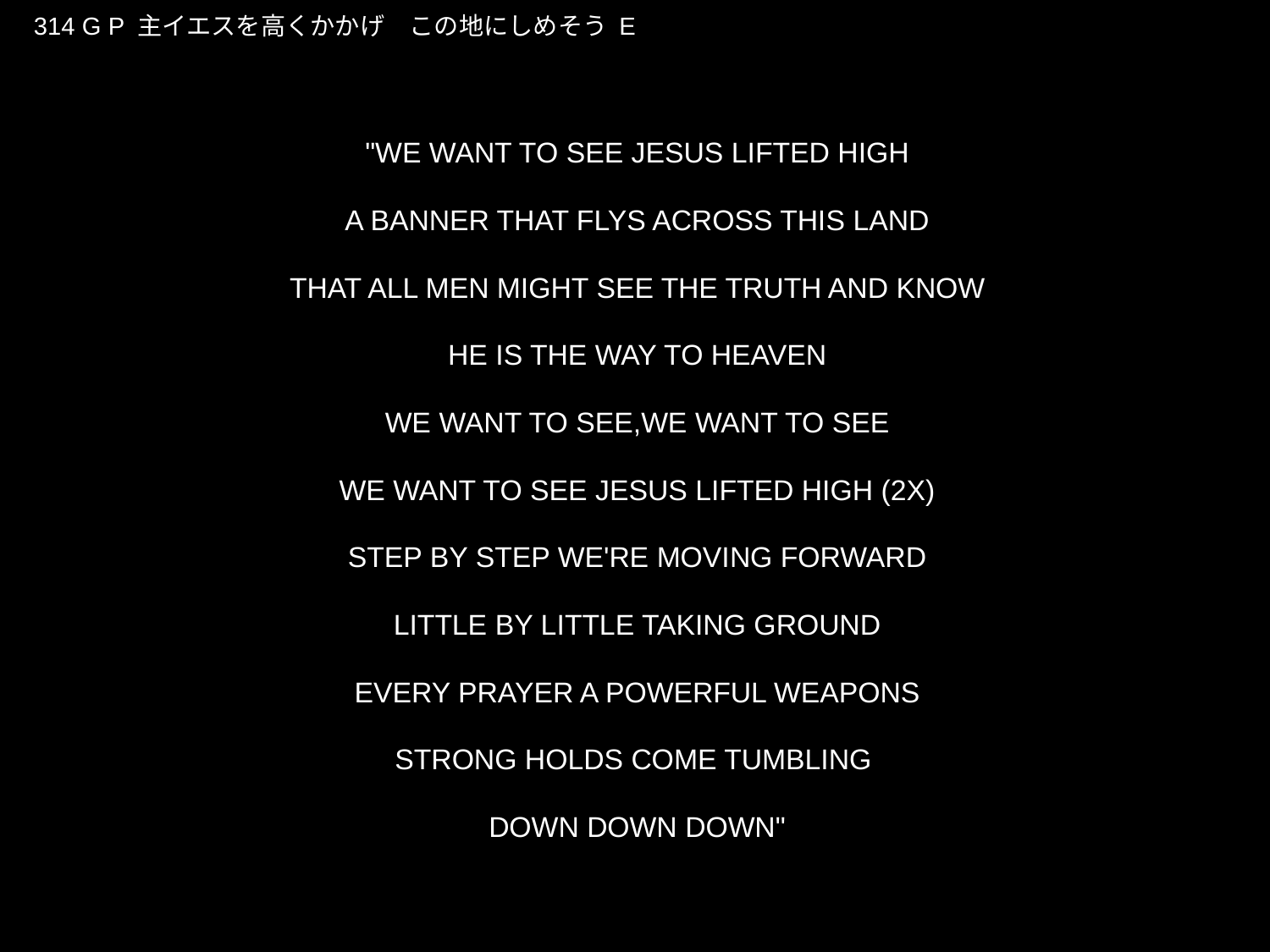

しゅいえすをたかくかかげこのちにしめそう
★P
314 G P 主イエスを高くかかげ　この地にしめそう E
★５
"WE WANT TO SEE JESUS LIFTED HIGH
A BANNER THAT FLYS ACROSS THIS LAND
THAT ALL MEN MIGHT SEE THE TRUTH AND KNOW
HE IS THE WAY TO HEAVEN
WE WANT TO SEE,WE WANT TO SEE
WE WANT TO SEE JESUS LIFTED HIGH (2X)
STEP BY STEP WE'RE MOVING FORWARD
LITTLE BY LITTLE TAKING GROUND
EVERY PRAYER A POWERFUL WEAPONS
STRONG HOLDS COME TUMBLING
DOWN DOWN DOWN"